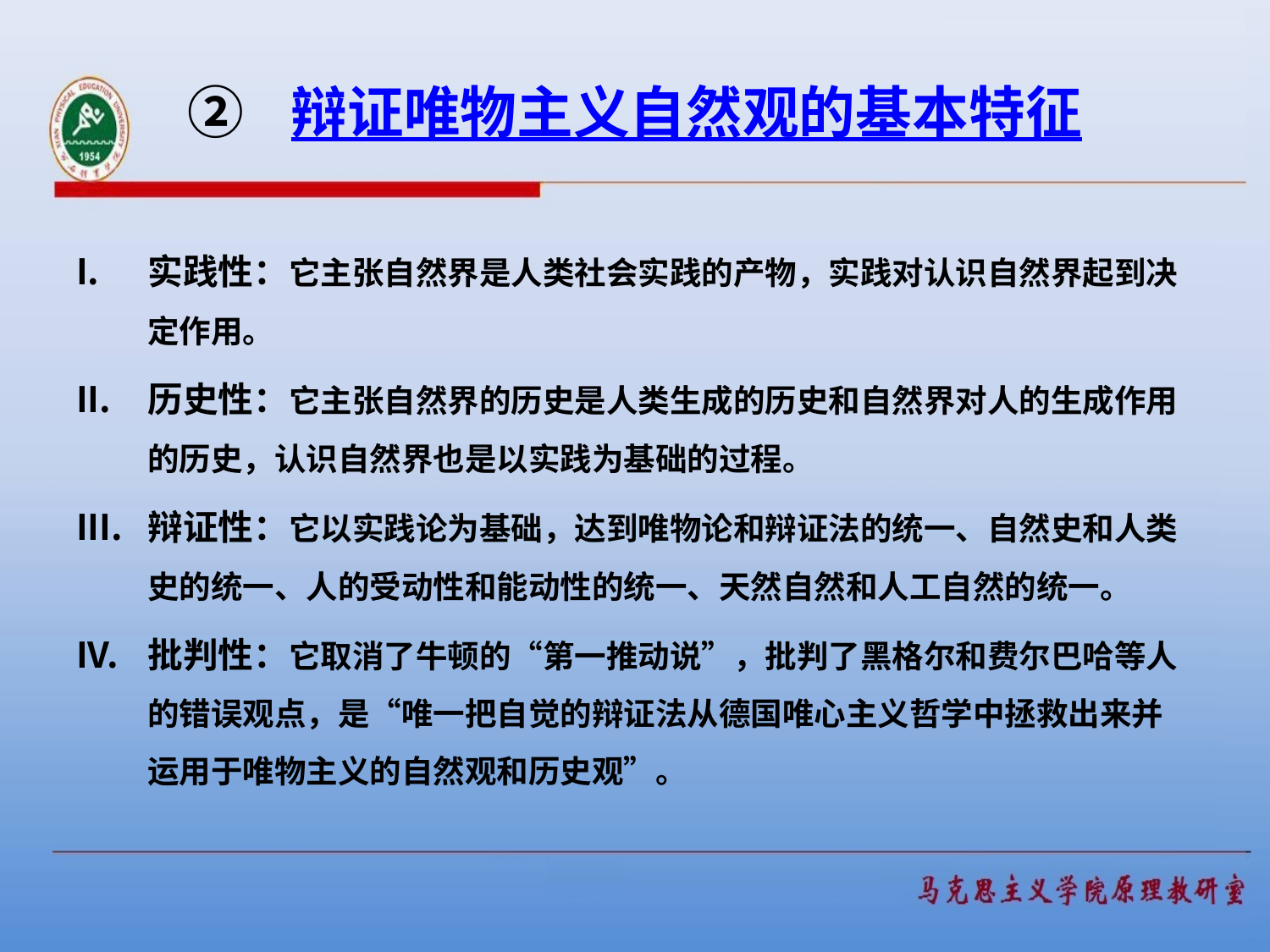

# 辩证唯物主义自然观的基本特征
实践性：它主张自然界是人类社会实践的产物，实践对认识自然界起到决定作用。
历史性：它主张自然界的历史是人类生成的历史和自然界对人的生成作用的历史，认识自然界也是以实践为基础的过程。
辩证性：它以实践论为基础，达到唯物论和辩证法的统一、自然史和人类史的统一、人的受动性和能动性的统一、天然自然和人工自然的统一。
批判性：它取消了牛顿的“第一推动说”，批判了黑格尔和费尔巴哈等人的错误观点，是“唯一把自觉的辩证法从德国唯心主义哲学中拯救出来并运用于唯物主义的自然观和历史观”。